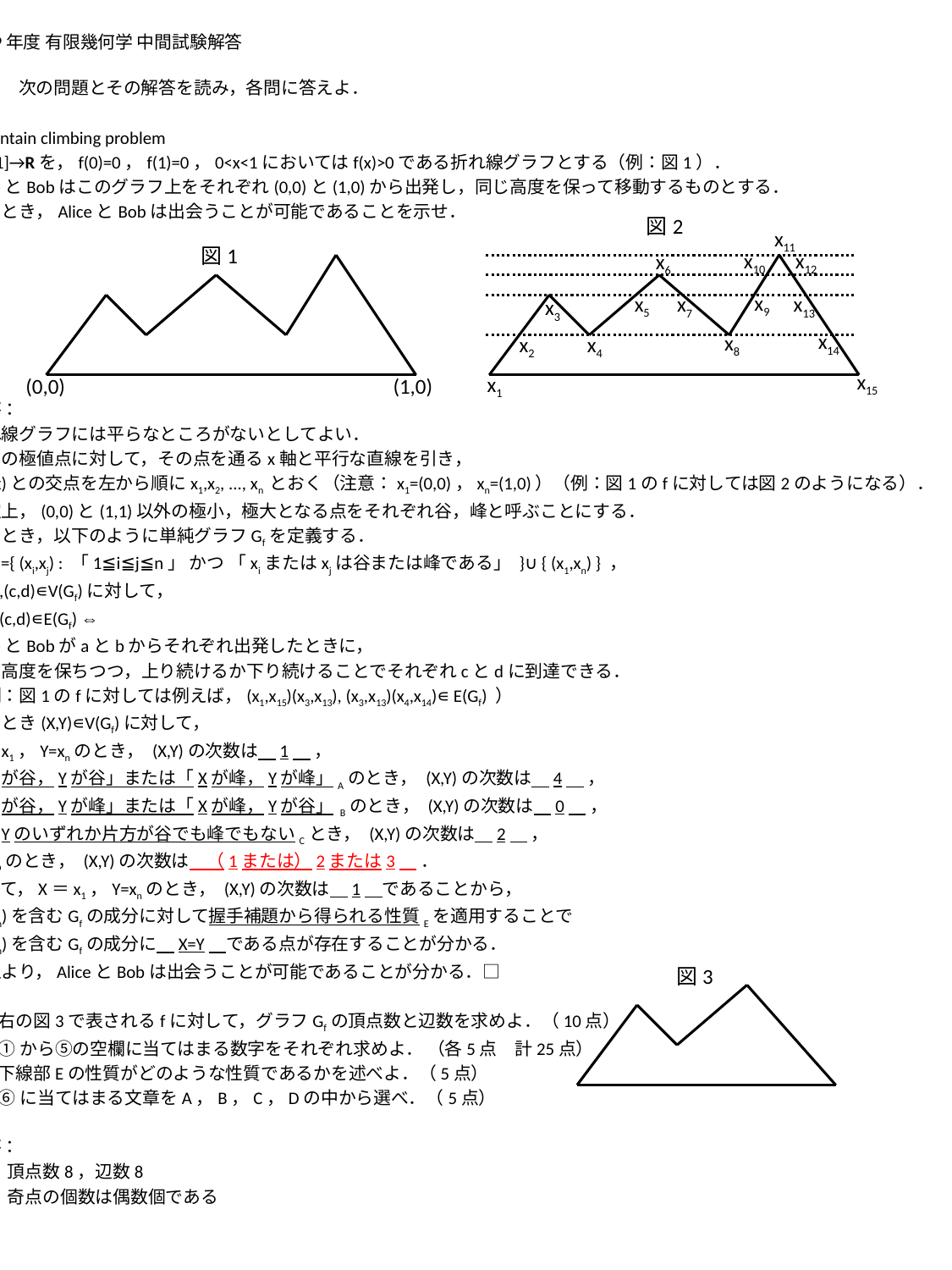

2019年度 有限幾何学 中間試験解答

問1　次の問題とその解答を読み，各問に答えよ．

Mountain climbing problem
f:[0,1]→Rを，f(0)=0，f(1)=0，0<x<1においてはf(x)>0である折れ線グラフとする（例：図1）．
AliceとBobはこのグラフ上をそれぞれ(0,0)と(1,0)から出発し，同じ高度を保って移動するものとする．
このとき，AliceとBobは出会うことが可能であることを示せ．

解答：
折れ線グラフには平らなところがないとしてよい．
全ての極値点に対して，その点を通るx軸と平行な直線を引き，
y=f(x)との交点を左から順にx1,x2, ..., xn とおく（注意：x1=(0,0)，xn=(1,0)）（例：図1のfに対しては図2のようになる）．
便宜上，(0,0)と(1,1)以外の極小，極大となる点をそれぞれ谷，峰と呼ぶことにする．
このとき，以下のように単純グラフGfを定義する．
V(Gf)={ (xi,xj) : 「1≦i≦j≦n」 かつ 「xiまたはxjは谷または峰である」 }∪ { (x1,xn) } ，
(a,b),(c,d)∊V(Gf)に対して，
(a,b)(c,d)∊E(Gf) ⇔
AliceとBobがaとbからそれぞれ出発したときに，
同じ高度を保ちつつ，上り続けるか下り続けることでそれぞれcとdに到達できる．
（例：図1のfに対しては例えば，(x1,x15)(x3,x13), (x3,x13)(x4,x14)∊ E(Gf) ）
このとき(X,Y)∊V(Gf)に対して，
X＝x1，Y=xnのとき， (X,Y)の次数は　1　 ，
「Xが谷，Yが谷」または「Xが峰，Yが峰」Aのとき， (X,Y)の次数は　4　 ，
「Xが谷，Yが峰」または「Xが峰，Yが谷」 Bのとき， (X,Y)の次数は　0　 ，
XとYのいずれか片方が谷でも峰でもないCとき， (X,Y)の次数は　2　 ，
X=Y Dのとき， (X,Y)の次数は　（1または）2または3　 ．
よって，X＝x1，Y=xnのとき， (X,Y)の次数は　1　であることから，
(x1,xn)を含むGfの成分に対して握手補題から得られる性質Eを適用することで
(x1,xn)を含むGfの成分に　X=Y　である点が存在することが分かる．
以上より，AliceとBobは出会うことが可能であることが分かる．□

右の図3で表されるfに対して，グラフGfの頂点数と辺数を求めよ．（10点）
①から⑤の空欄に当てはまる数字をそれぞれ求めよ． （各5点　計25点）
下線部Eの性質がどのような性質であるかを述べよ．（5点）
⑥に当てはまる文章をA，B，C，Dの中から選べ．（5点）

解答：
(1)　頂点数8，辺数8
(3)　奇点の個数は偶数個である
図2
x11
図1
x10
x12
x6
x9
x5
x7
x13
x3
x14
x8
x2
x4
x15
x1
(0,0)
(1,0)
図3